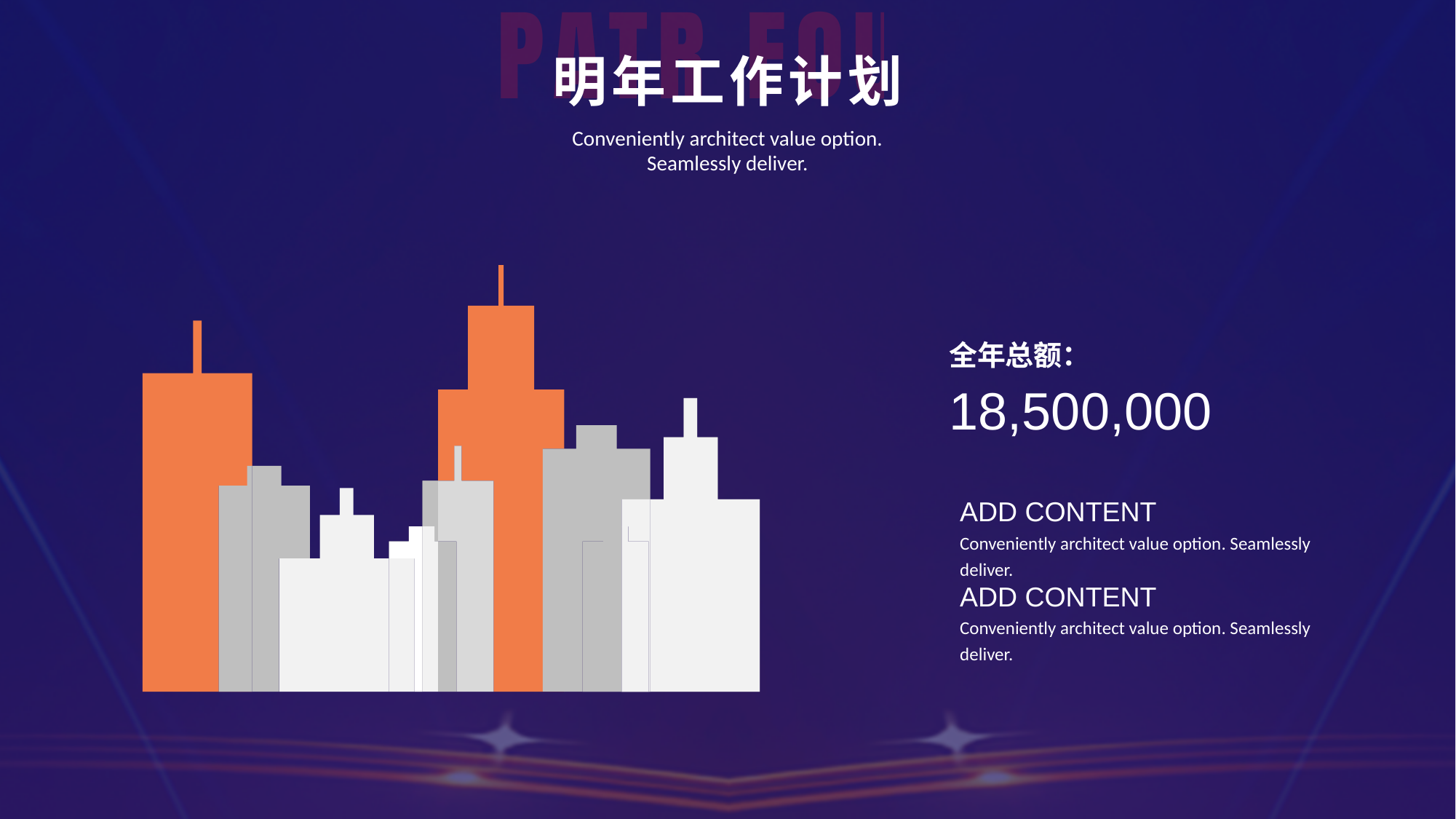

PATR FOUR
明年工作计划
Conveniently architect value option. Seamlessly deliver.

全年总额：
18,500,000
ADD CONTENT
Conveniently architect value option. Seamlessly deliver.
ADD CONTENT
Conveniently architect value option. Seamlessly deliver.